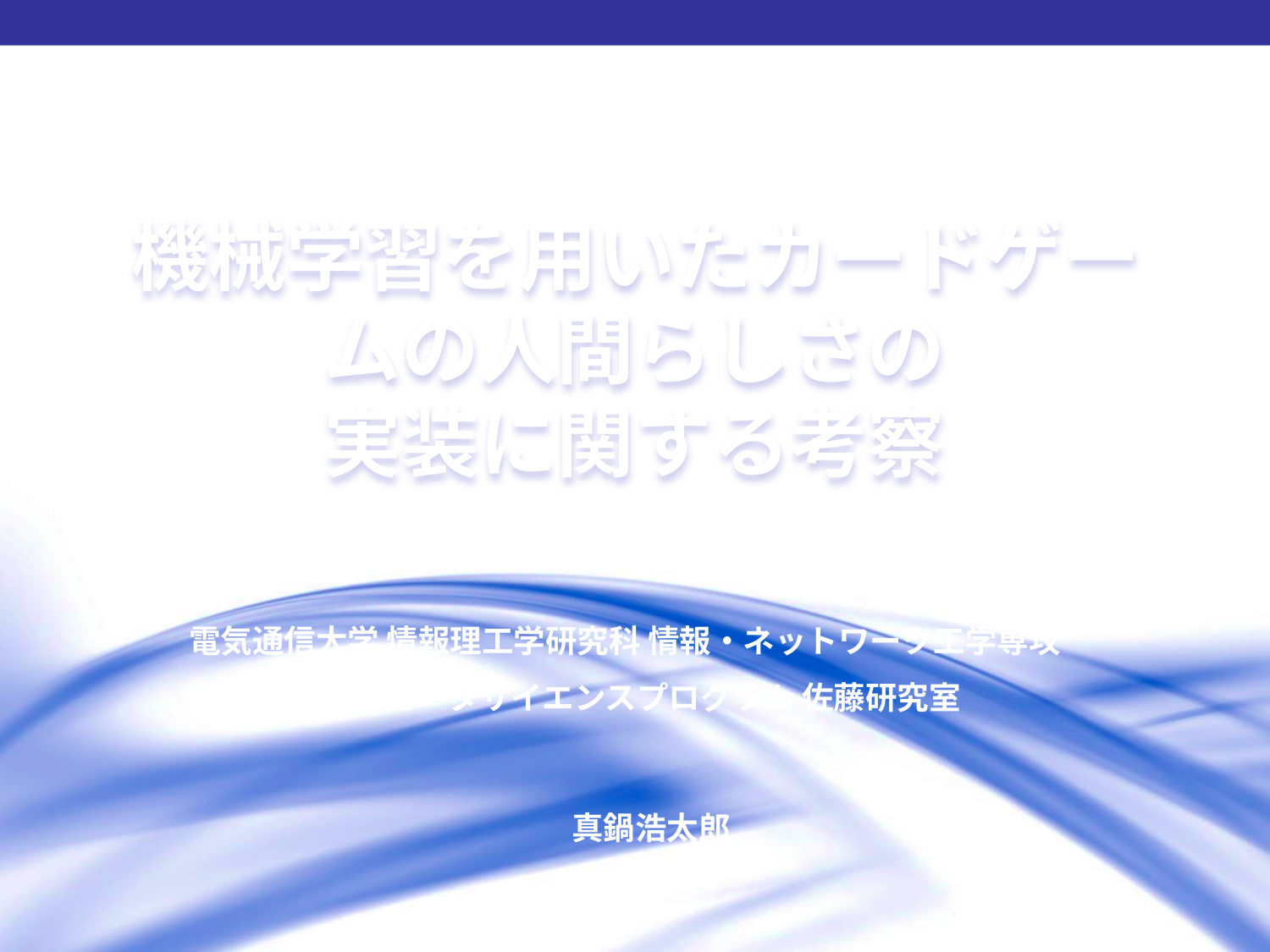

# 機械学習を用いたカードゲームの人間らしさの 実装に関する考察
電気通信大学 情報理工学研究科 情報・ネットワーク工学専攻
コンピュータサイエンスプログラム 佐藤研究室
真鍋浩太郎